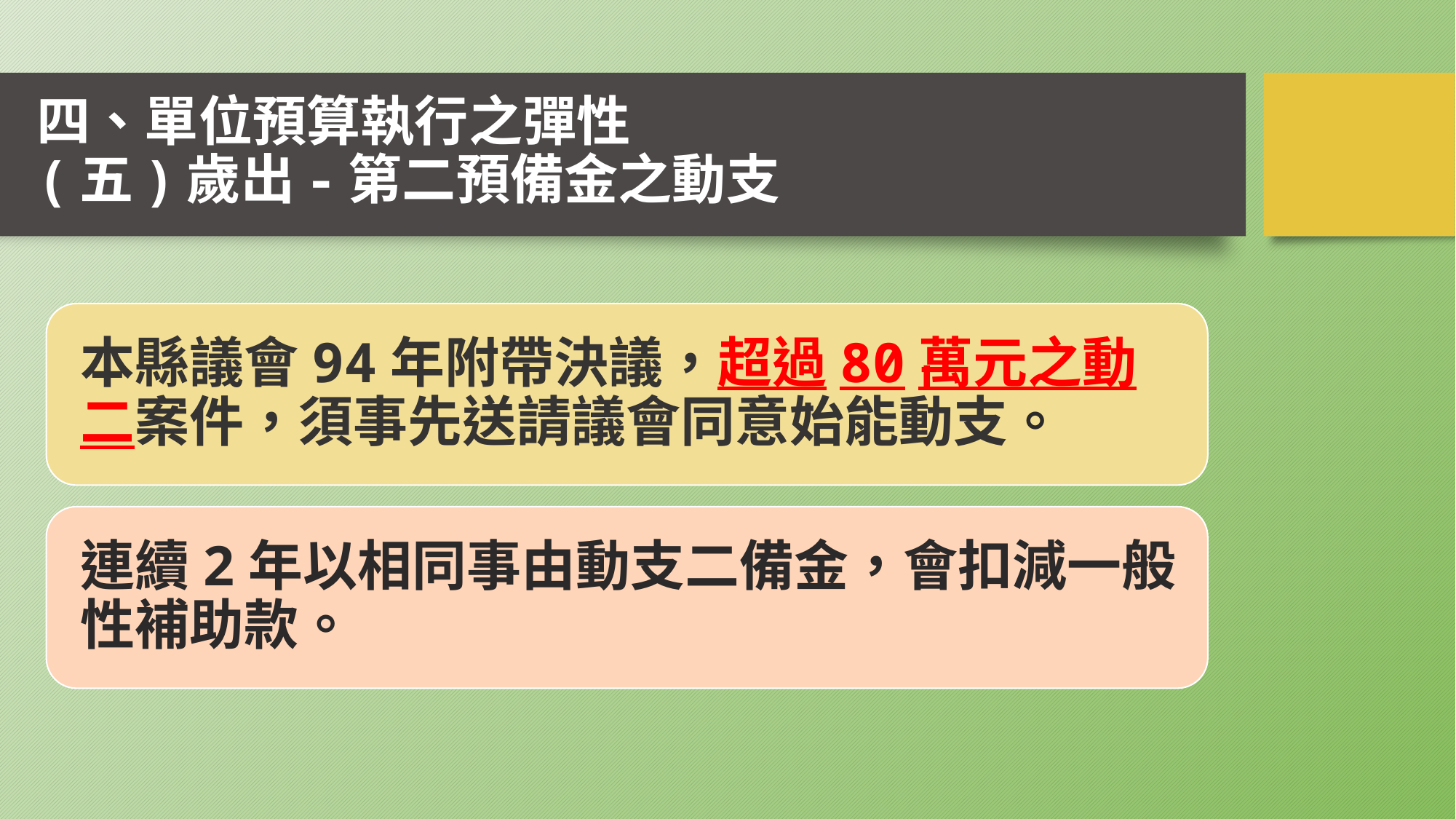

# 四、單位預算執行之彈性 (五)歲出-第二預備金之動支
本縣議會94年附帶決議，超過80萬元之動二案件，須事先送請議會同意始能動支。
連續2年以相同事由動支二備金，會扣減一般性補助款。